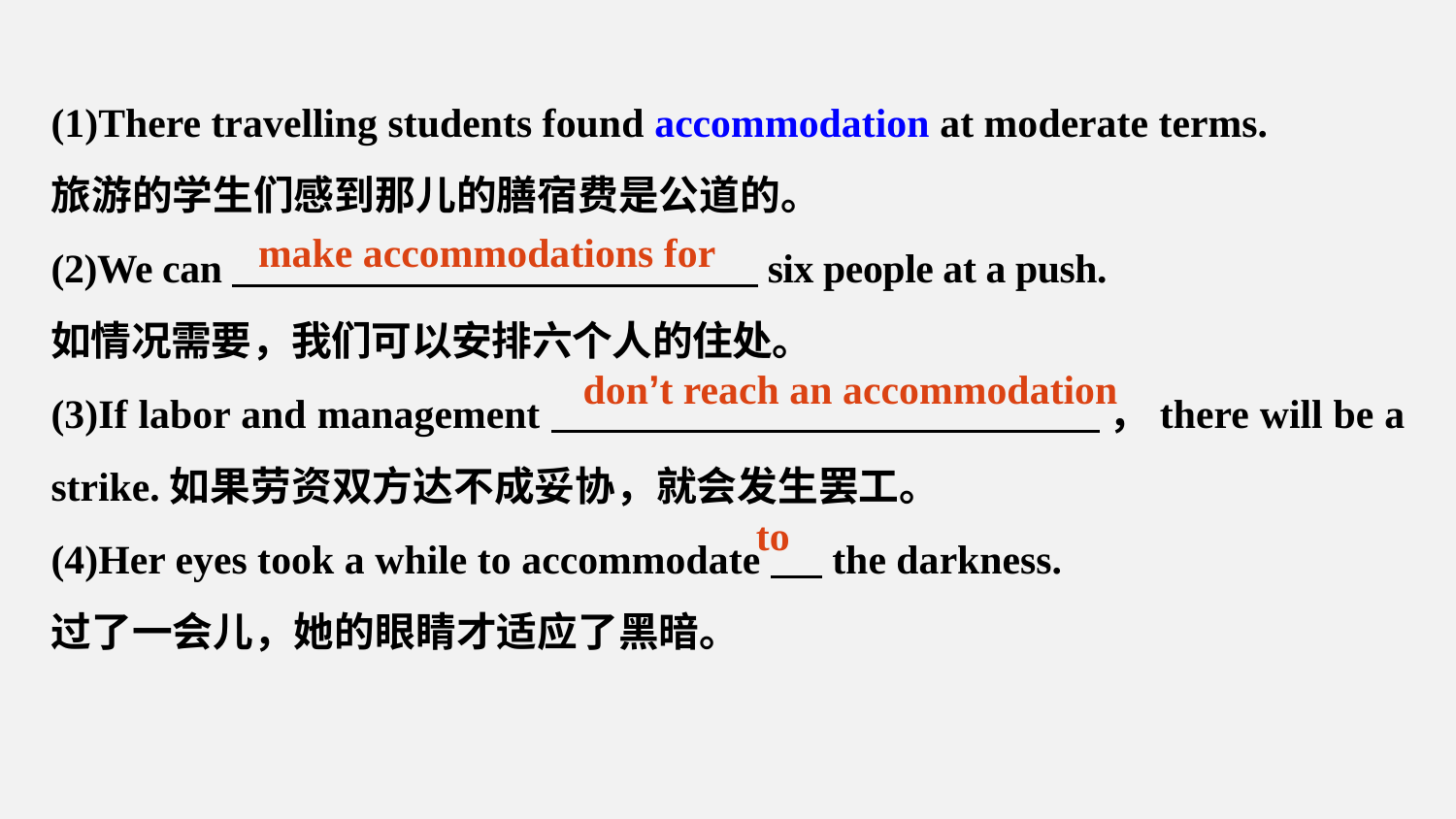

(1)There travelling students found accommodation at moderate terms.
旅游的学生们感到那儿的膳宿费是公道的。
(2)We can                                                        six people at a push.
如情况需要，我们可以安排六个人的住处。
(3)If labor and management                                                    ，there will be a strike.如果劳资双方达不成妥协，就会发生罢工。
(4)Her eyes took a while to accommodate       the darkness.
过了一会儿，她的眼睛才适应了黑暗。
make accommodations for
don’t reach an accommodation
to